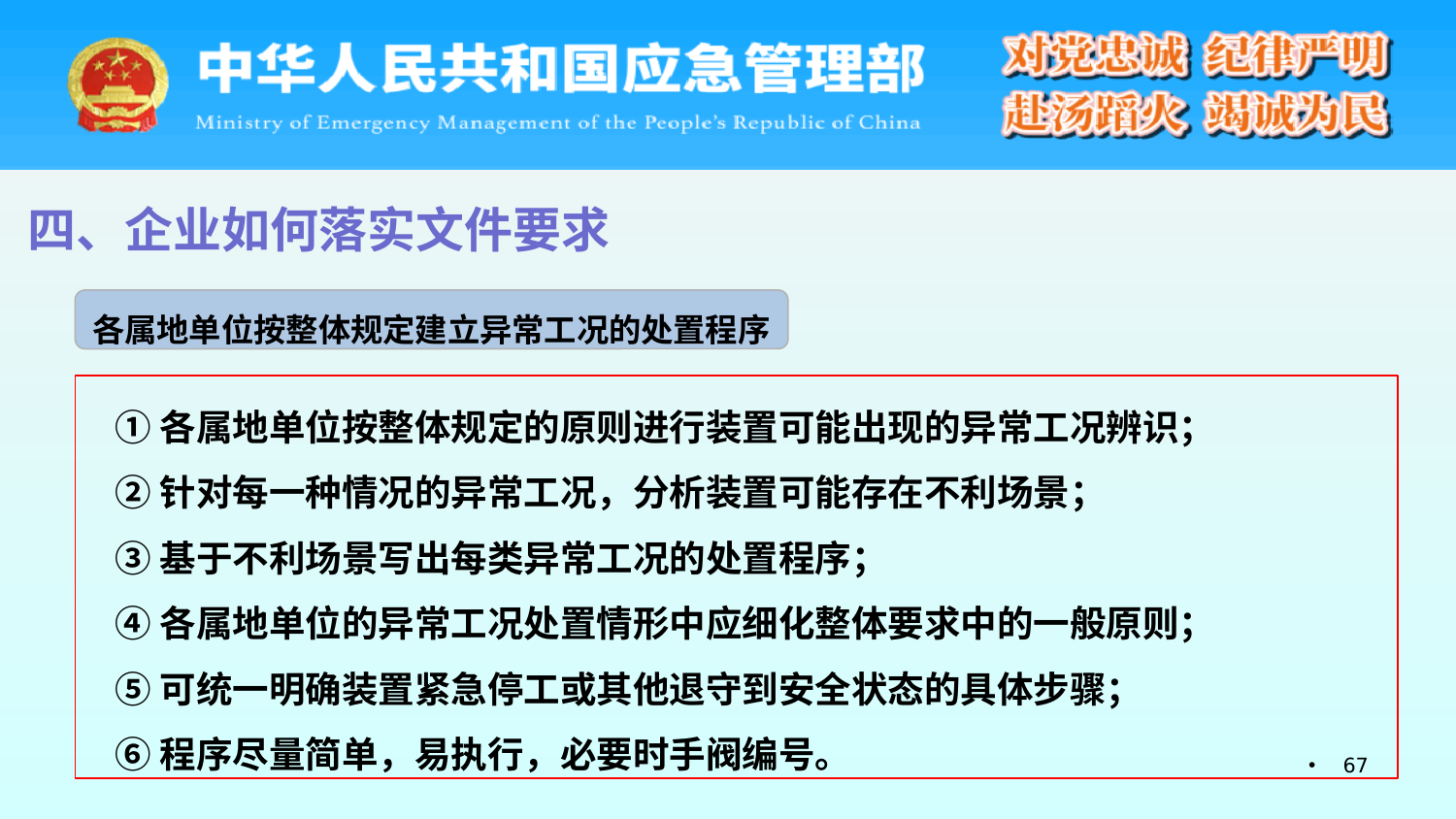

四、企业如何落实文件要求
各属地单位按整体规定建立异常工况的处置程序

①各属地单位按整体规定的原则进行装置可能出现的异常工况辨识；
②针对每一种情况的异常工况，分析装置可能存在不利场景；
③基于不利场景写出每类异常工况的处置程序；
④各属地单位的异常工况处置情形中应细化整体要求中的一般原则；
⑤可统一明确装置紧急停工或其他退守到安全状态的具体步骤；
⑥程序尽量简单，易执行，必要时手阀编号。
67